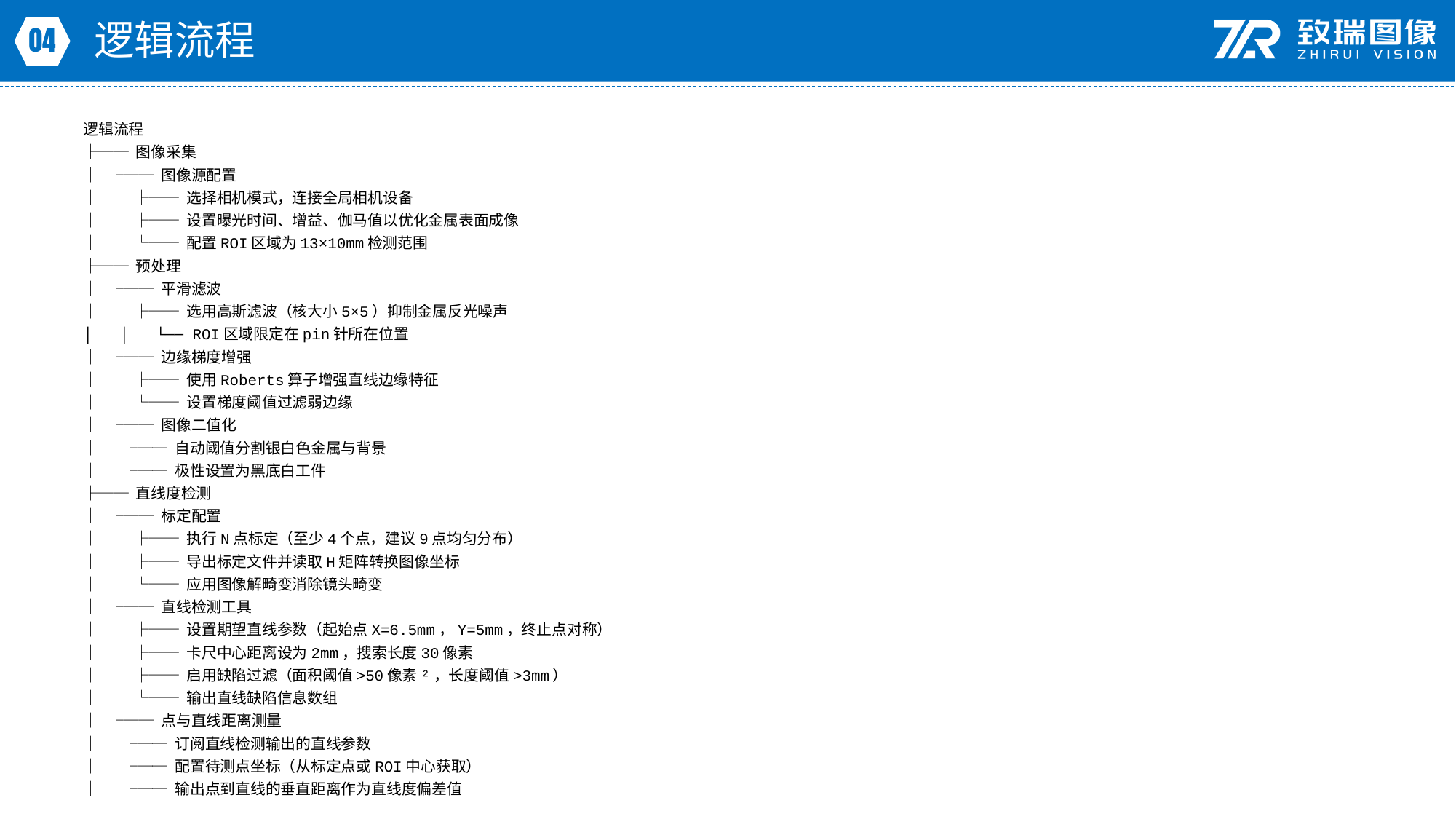

逻辑流程
04

逻辑流程
├── 图像采集
│   ├── 图像源配置
│   │   ├── 选择相机模式，连接全局相机设备
│   │   ├── 设置曝光时间、增益、伽马值以优化金属表面成像
│   │   └── 配置ROI区域为13×10mm检测范围
├── 预处理
│   ├── 平滑滤波
│   │   ├── 选用高斯滤波（核大小5×5）抑制金属反光噪声
│   │   └── ROI区域限定在pin针所在位置
│   ├── 边缘梯度增强
│   │   ├── 使用Roberts算子增强直线边缘特征
│   │   └── 设置梯度阈值过滤弱边缘
│   └── 图像二值化
│       ├── 自动阈值分割银白色金属与背景
│       └── 极性设置为黑底白工件
├── 直线度检测
│   ├── 标定配置
│   │   ├── 执行N点标定（至少4个点，建议9点均匀分布）
│   │   ├── 导出标定文件并读取H矩阵转换图像坐标
│   │   └── 应用图像解畸变消除镜头畸变
│   ├── 直线检测工具
│   │   ├── 设置期望直线参数（起始点X=6.5mm，Y=5mm，终止点对称）
│   │   ├── 卡尺中心距离设为2mm，搜索长度30像素
│   │   ├── 启用缺陷过滤（面积阈值>50像素²，长度阈值>3mm）
│   │   └── 输出直线缺陷信息数组
│   └── 点与直线距离测量
│       ├── 订阅直线检测输出的直线参数
│       ├── 配置待测点坐标（从标定点或ROI中心获取）
│       └── 输出点到直线的垂直距离作为直线度偏差值